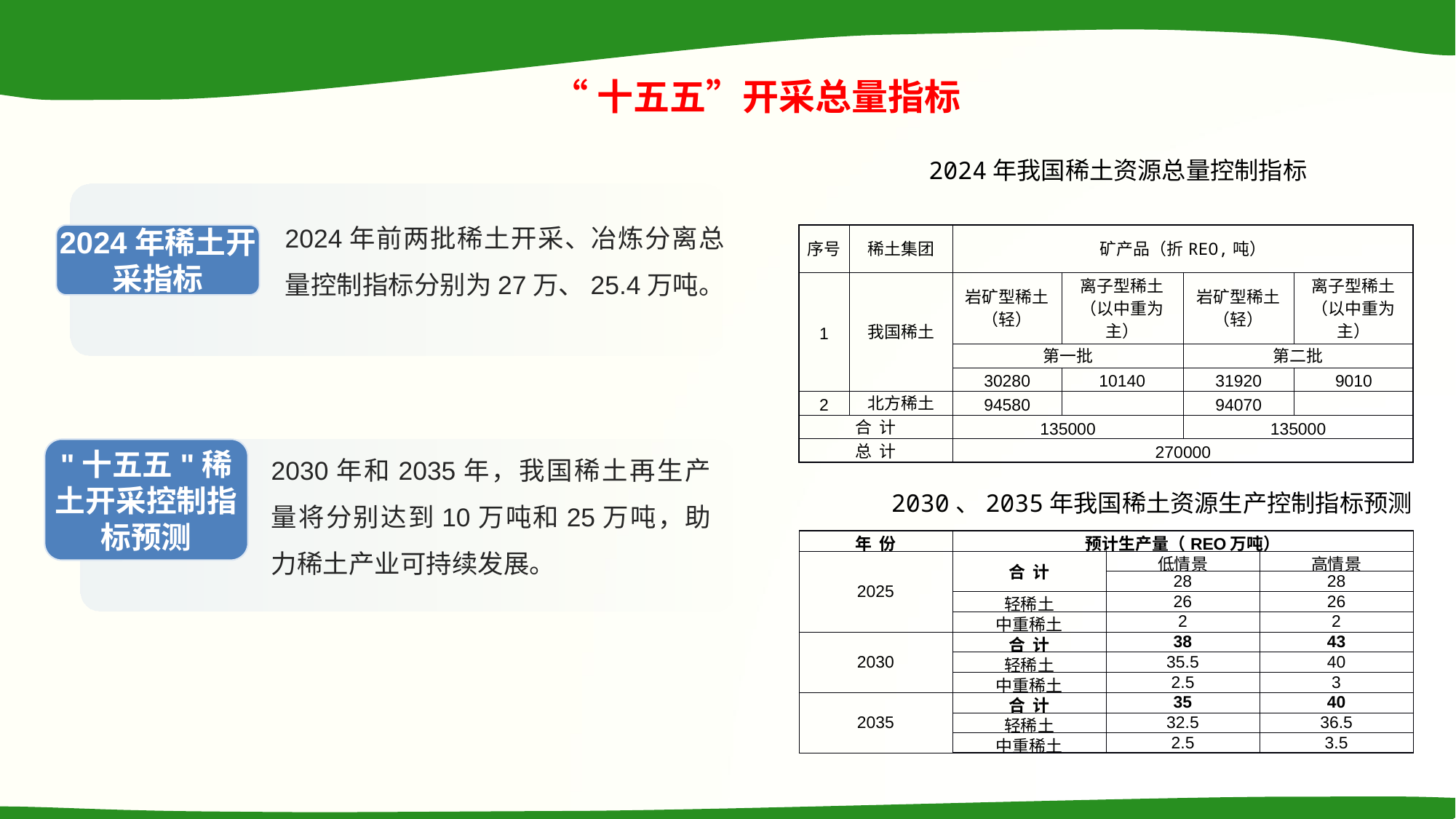

“十五五”开采总量指标
 2024年我国稀土资源总量控制指标
2024年前两批稀土开采、冶炼分离总量控制指标分别为27万、25.4万吨。

| 序号 | 稀土集团 | 矿产品（折REO,吨） |  |  |  |
| --- | --- | --- | --- | --- | --- |
| 1 | 我国稀土 | 岩矿型稀土（轻） | 离子型稀土（以中重为主） | 岩矿型稀土（轻） | 离子型稀土（以中重为主） |
|  |  | 第一批 |  | 第二批 |  |
|  |  | 30280 | 10140 | 31920 | 9010 |
| 2 | 北方稀土 | 94580 |  | 94070 |  |
| 合 计 |  | 135000 |  | 135000 |  |
| 总 计 |  | 270000 |  |  |  |
2024年稀土开采指标
"十五五"稀土开采控制指标预测
2030年和2035年，我国稀土再生产量将分别达到10万吨和25万吨，助力稀土产业可持续发展。

2030、2035年我国稀土资源生产控制指标预测
| 年 份 | 预计生产量（REO万吨） |  |  |
| --- | --- | --- | --- |
| 2025 | 合 计 | 低情景 | 高情景 |
|  |  | 28 | 28 |
|  | 轻稀土 | 26 | 26 |
|  | 中重稀土 | 2 | 2 |
| 2030 | 合 计 | 38 | 43 |
|  | 轻稀土 | 35.5 | 40 |
|  | 中重稀土 | 2.5 | 3 |
| 2035 | 合 计 | 35 | 40 |
|  | 轻稀土 | 32.5 | 36.5 |
|  | 中重稀土 | 2.5 | 3.5 |